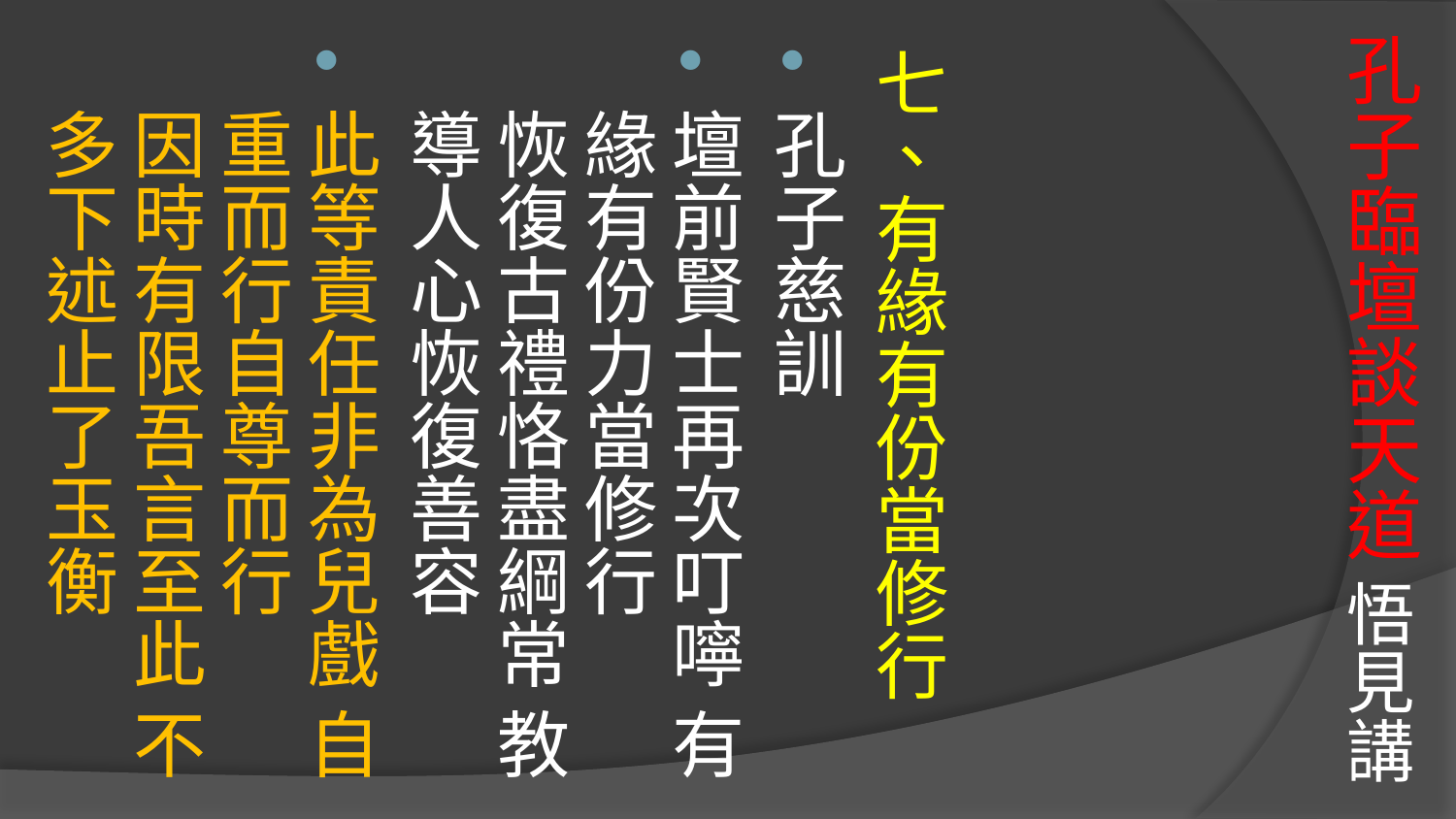

# 孔子臨壇談天道 悟見講
七、有緣有份當修行
孔子慈訓
壇前賢士再次叮嚀 有緣有份力當修行
恢復古禮恪盡綱常 教導人心恢復善容
此等責任非為兒戲 自重而行自尊而行 
因時有限吾言至此 不多下述止了玉衡